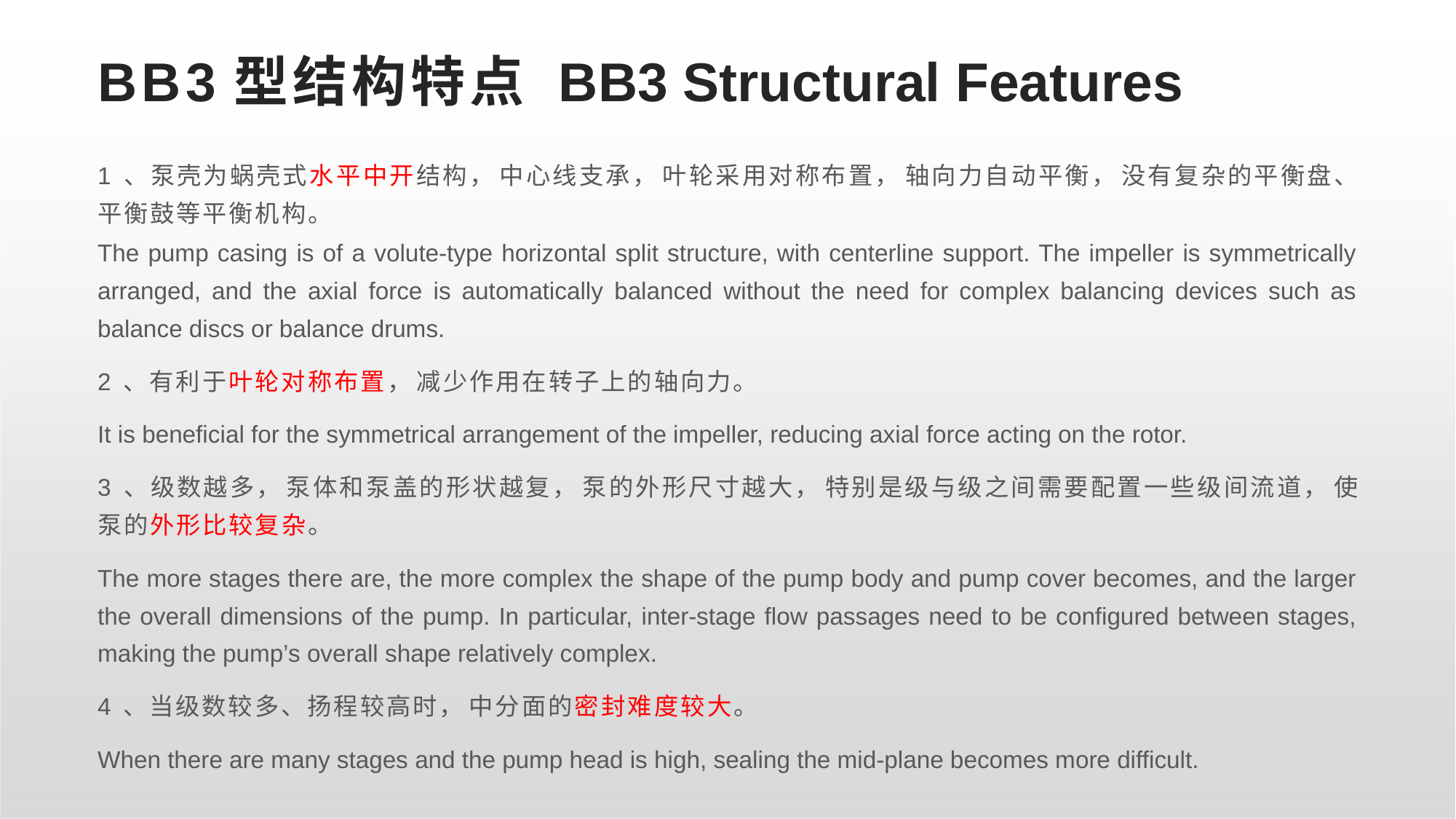

# BB3型结构特点 BB3 Structural Features
1 、泵壳为蜗壳式水平中开结构， 中心线支承， 叶轮采用对称布置， 轴向力自动平衡， 没有复杂的平衡盘、 平衡鼓等平衡机构。
The pump casing is of a volute-type horizontal split structure, with centerline support. The impeller is symmetrically arranged, and the axial force is automatically balanced without the need for complex balancing devices such as balance discs or balance drums.
2 、有利于叶轮对称布置， 减少作用在转子上的轴向力。
It is beneficial for the symmetrical arrangement of the impeller, reducing axial force acting on the rotor.
3 、级数越多， 泵体和泵盖的形状越复， 泵的外形尺寸越大， 特别是级与级之间需要配置一些级间流道， 使 泵的外形比较复杂。
The more stages there are, the more complex the shape of the pump body and pump cover becomes, and the larger the overall dimensions of the pump. In particular, inter-stage flow passages need to be configured between stages, making the pump’s overall shape relatively complex.
4 、当级数较多、扬程较高时， 中分面的密封难度较大。
When there are many stages and the pump head is high, sealing the mid-plane becomes more difficult.